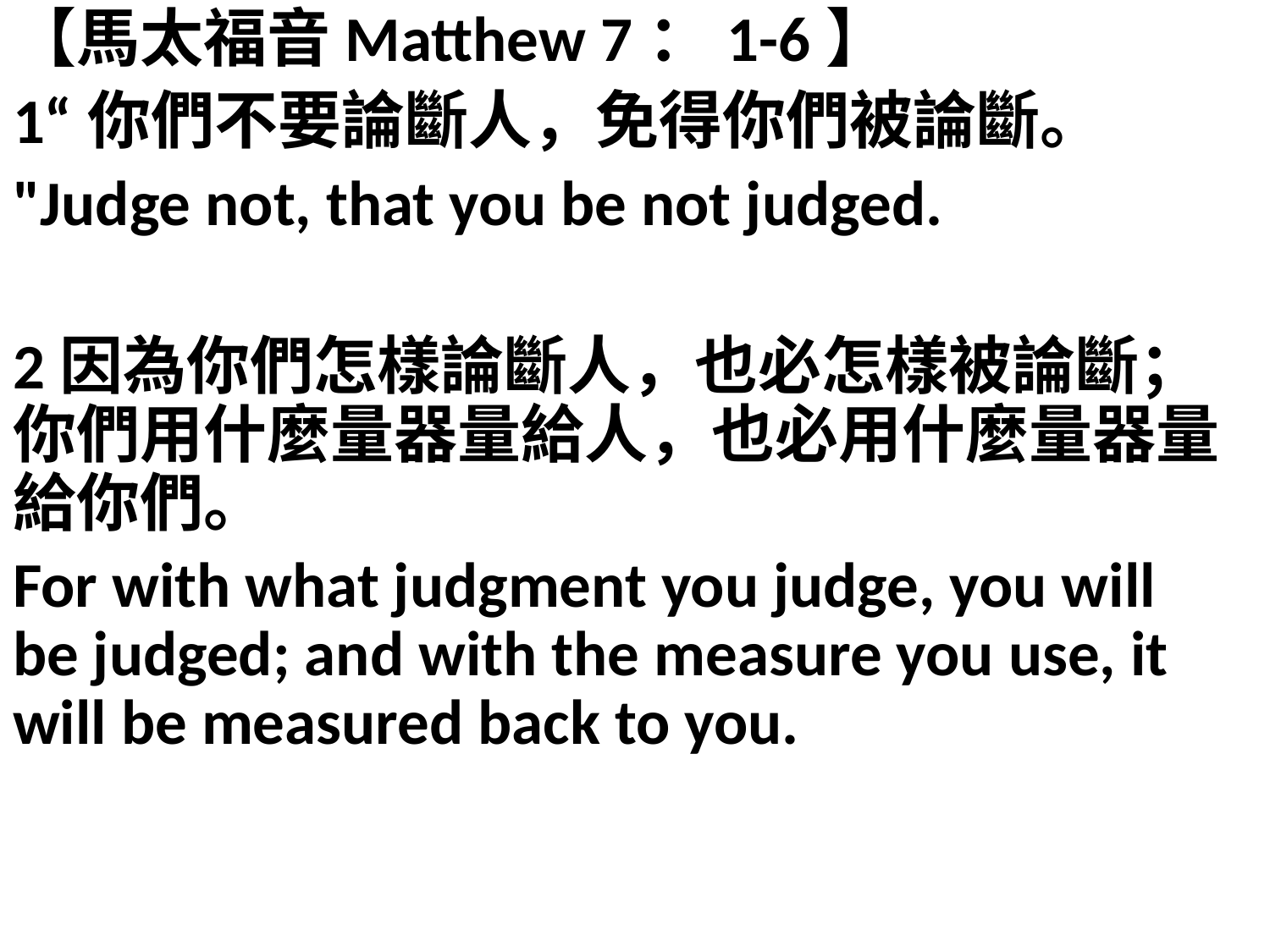

【馬太福音Matthew 7：1-6】
1“你們不要論斷人，免得你們被論斷。
"Judge not, that you be not judged.

2因為你們怎樣論斷人，也必怎樣被論斷；你們用什麼量器量給人，也必用什麼量器量給你們。
For with what judgment you judge, you will be judged; and with the measure you use, it will be measured back to you.